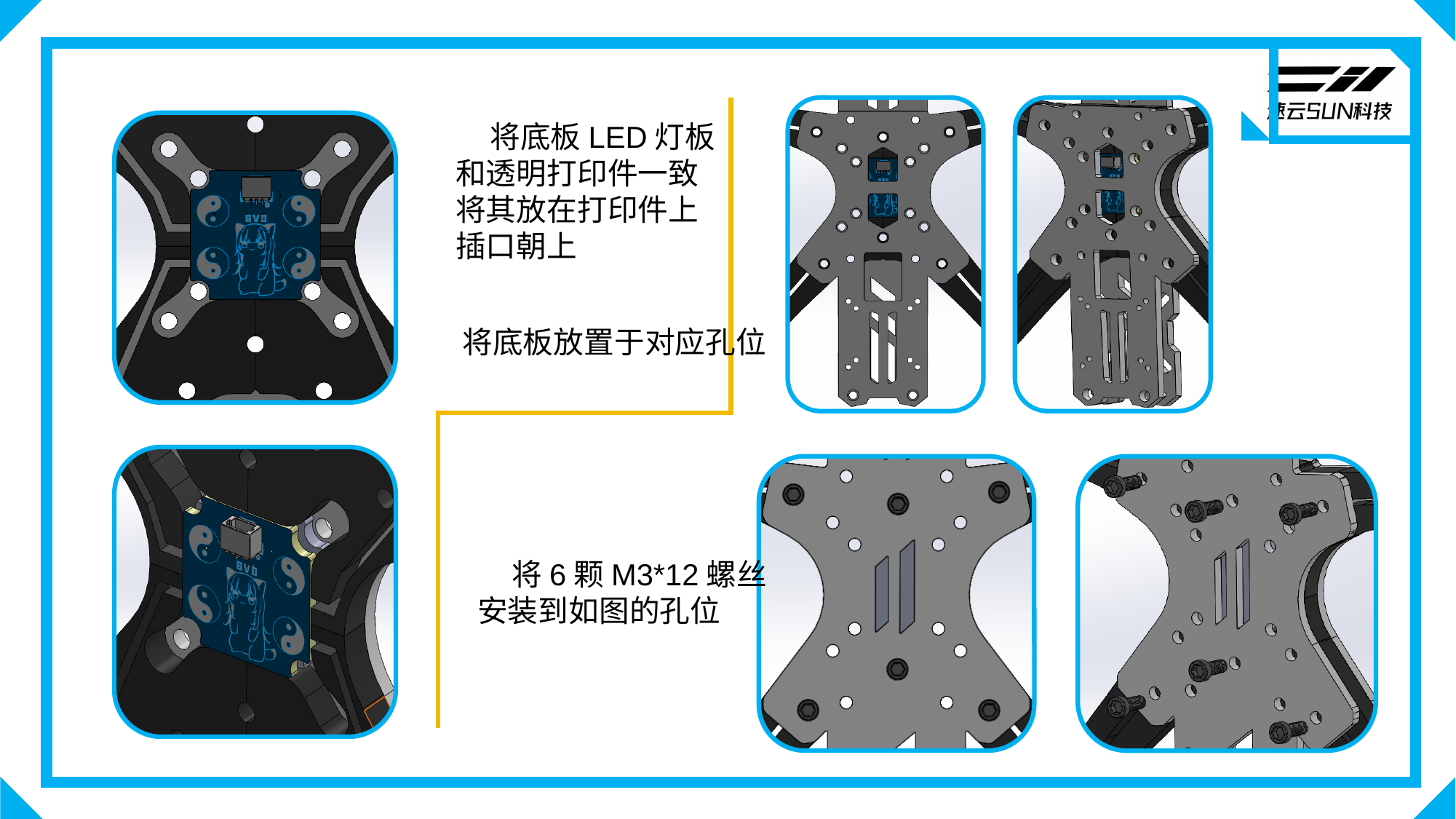

将底板LED灯板
和透明打印件一致
将其放在打印件上
插口朝上

    将底板放置于对应孔位

    将6颗M3*12螺丝
安装到如图的孔位